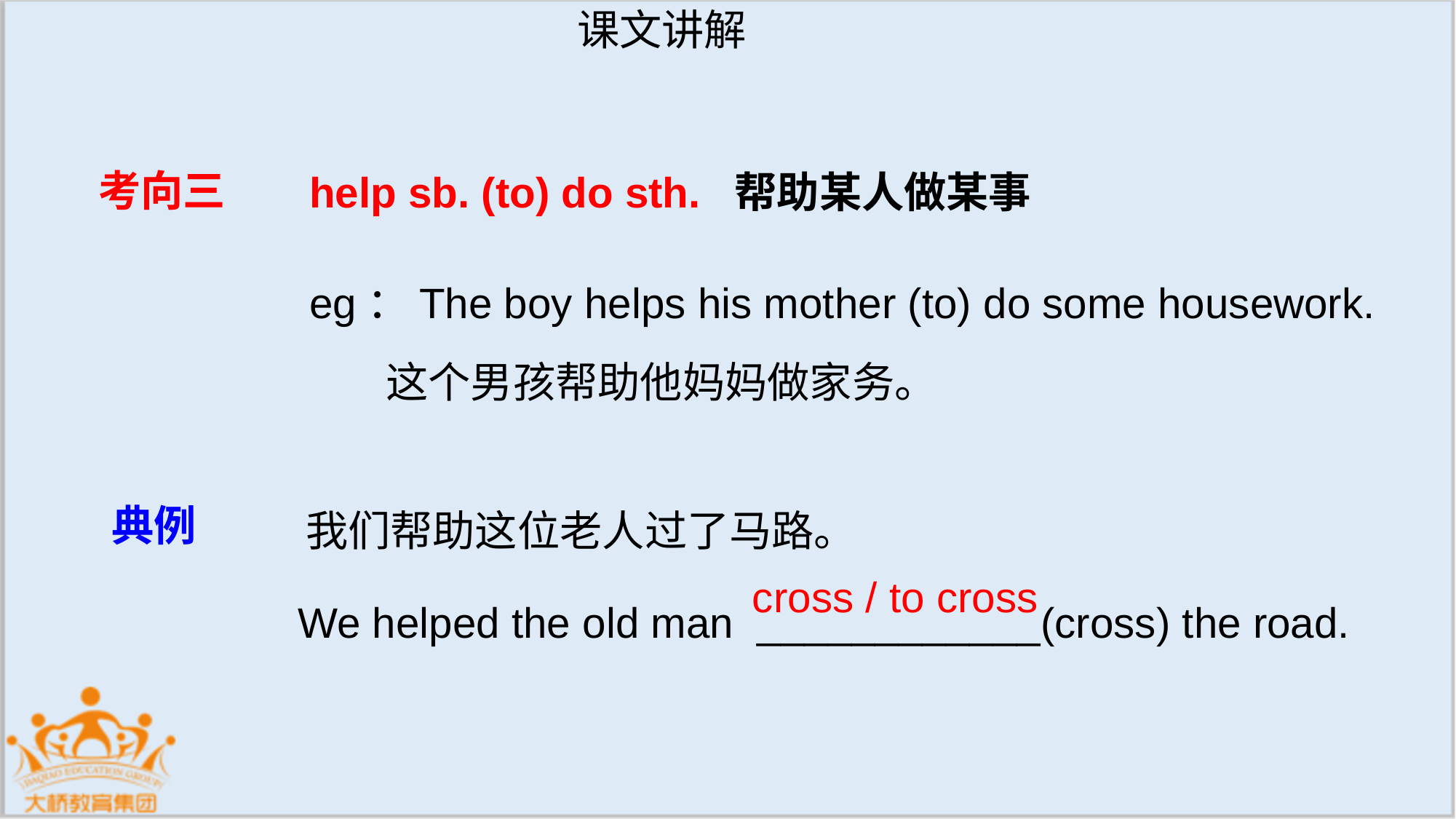

课文讲解
考向三
help sb. (to) do sth.  帮助某人做某事
eg：The boy helps his mother (to) do some housework.
       这个男孩帮助他妈妈做家务。
典例
 我们帮助这位老人过了马路。
 We helped the old man  ____________(cross) the road.
cross / to cross